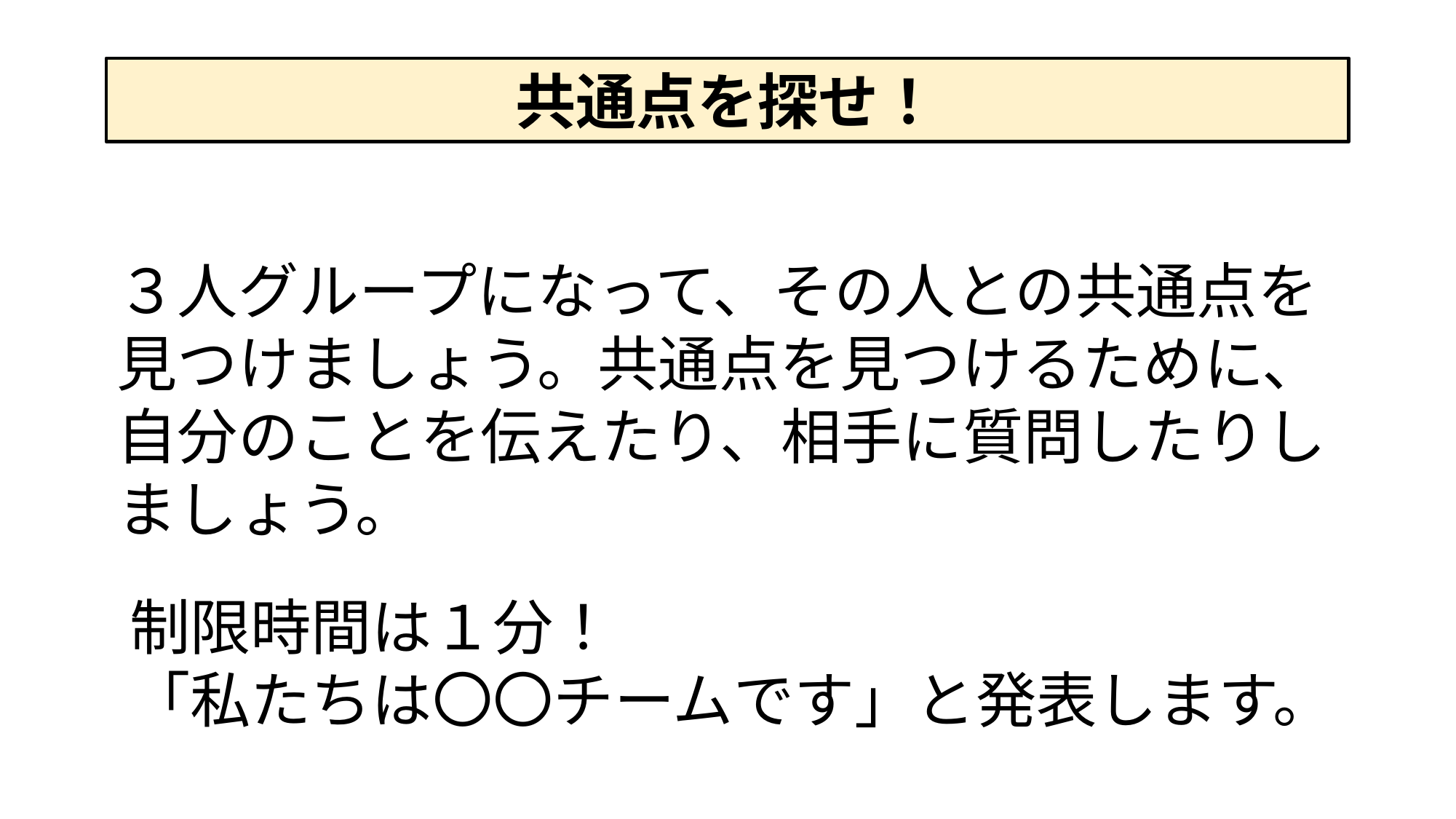

共通点を探せ！
３人グループになって、その人との共通点を見つけましょう。共通点を見つけるために、自分のことを伝えたり、相手に質問したりしましょう。
制限時間は１分！
「私たちは〇〇チームです」と発表します。